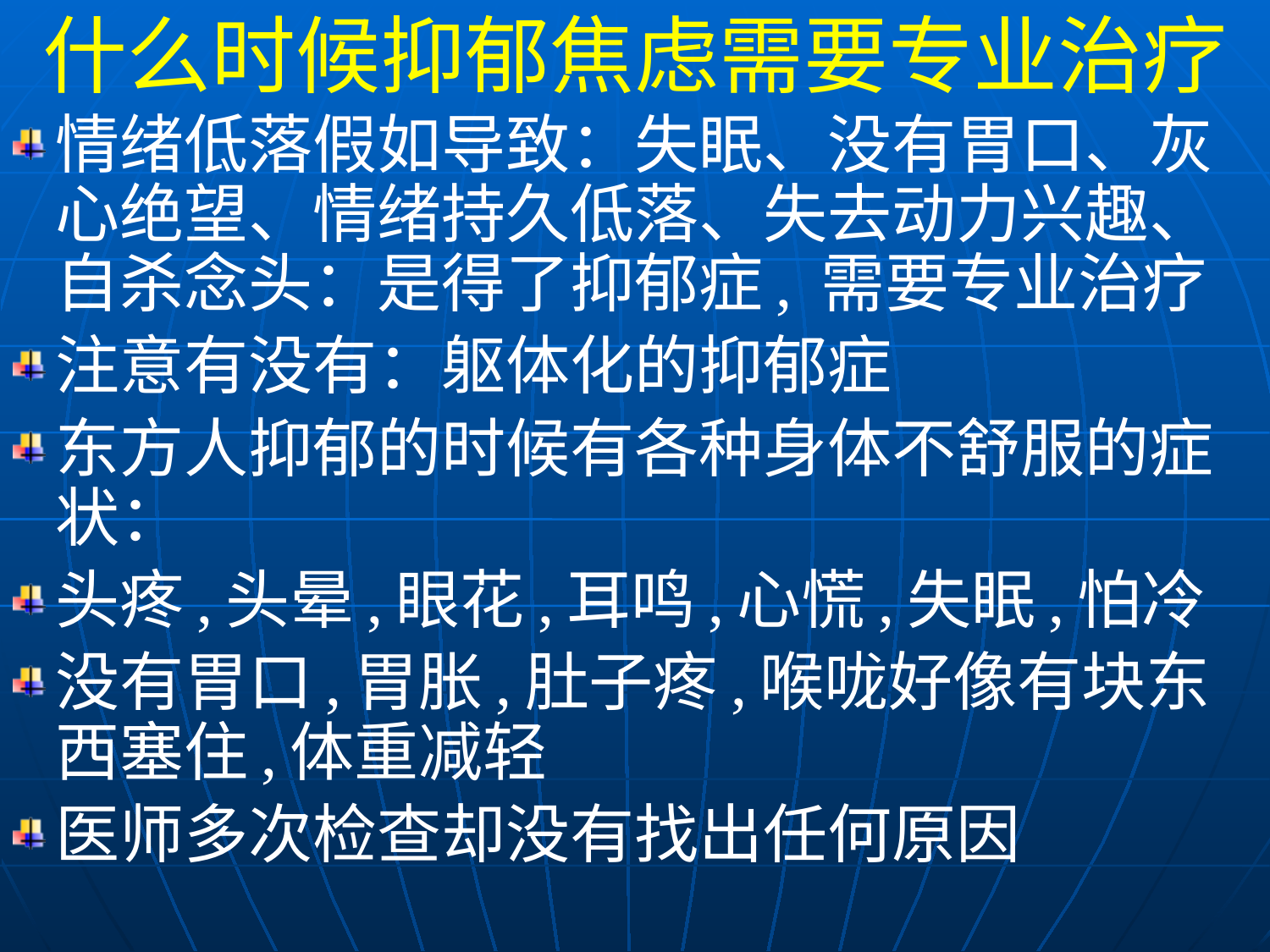

什么时候抑郁焦虑需要专业治疗
情绪低落假如导致：失眠、没有胃口、灰心绝望、情绪持久低落、失去动力兴趣、自杀念头：是得了抑郁症, 需要专业治疗
注意有没有：躯体化的抑郁症
东方人抑郁的时候有各种身体不舒服的症状：
头疼,头晕,眼花,耳鸣,心慌,失眠,怕冷
没有胃口,胃胀,肚子疼,喉咙好像有块东西塞住,体重减轻
医师多次检查却没有找出任何原因